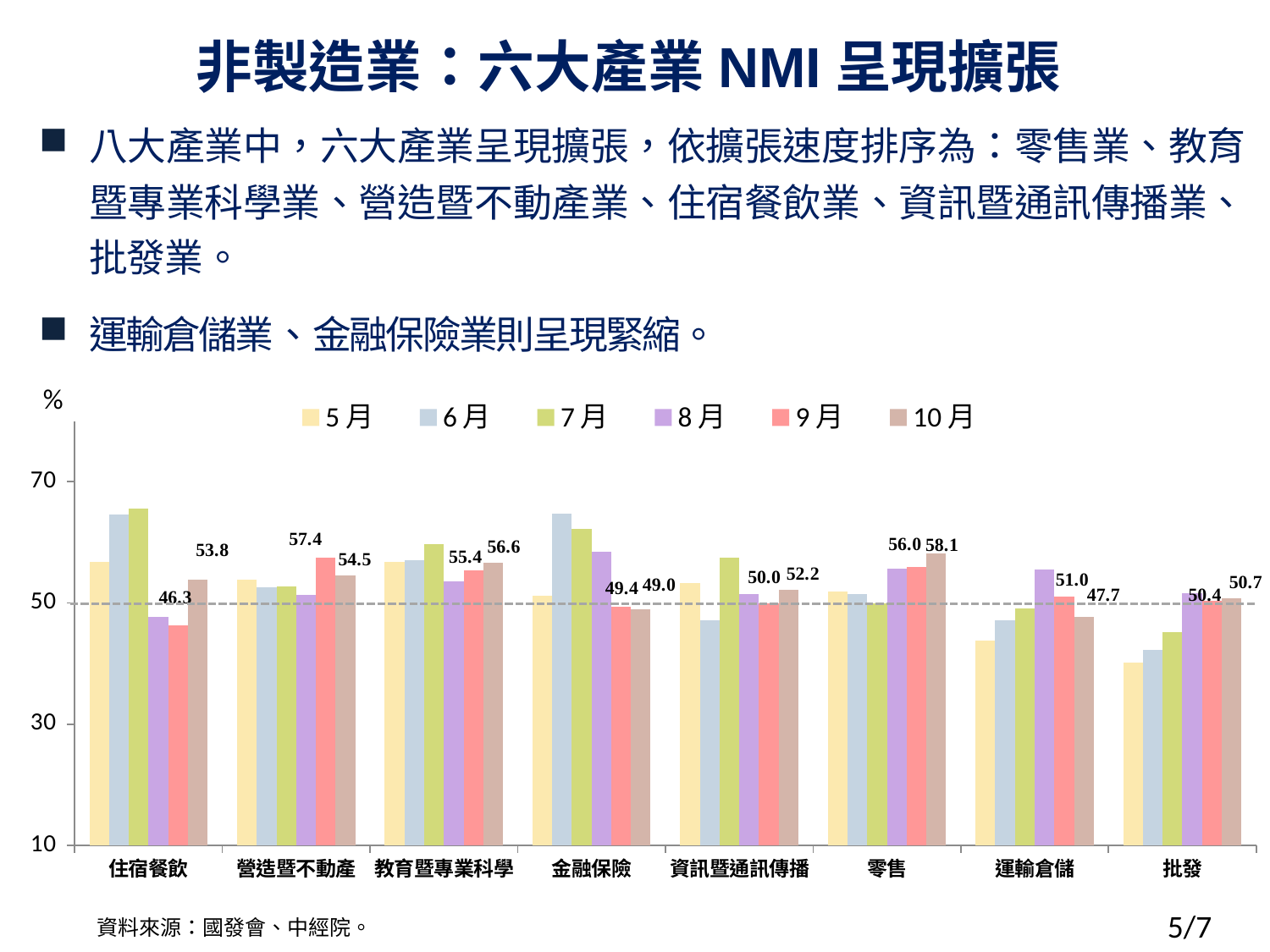

# 非製造業：六大產業NMI呈現擴張
八大產業中，六大產業呈現擴張，依擴張速度排序為：零售業、教育暨專業科學業、營造暨不動產業、住宿餐飲業、資訊暨通訊傳播業、批發業。
運輸倉儲業、金融保險業則呈現緊縮。
%

### Chart

| Category | 5月 | 6月 | 7月 | 8月 | 9月 | 10月 |
|---|---|---|---|---|---|---|
| 住宿餐飲 | 56.8 | 64.6 | 65.6 | 47.7 | 46.3 | 53.8 |
| 營造暨不動產 | 53.9 | 52.6 | 52.7 | 51.3 | 57.4 | 54.5 |
| 教育暨專業科學 | 56.8 | 57.0 | 59.7 | 53.5 | 55.4 | 56.6 |
| 金融保險 | 51.2 | 64.7 | 62.2 | 58.4 | 49.4 | 49.0 |
| 資訊暨通訊傳播 | 53.3 | 47.1 | 57.5 | 51.4 | 50.0 | 52.2 |
| 零售 | 51.9 | 51.4 | 49.9 | 55.6 | 56.0 | 58.1 |
| 運輸倉儲 | 43.8 | 47.2 | 49.1 | 55.5 | 51.0 | 47.7 |
| 批發 | 40.2 | 42.3 | 45.2 | 51.6 | 50.4 | 50.7 |
資料來源：國發會、中經院。